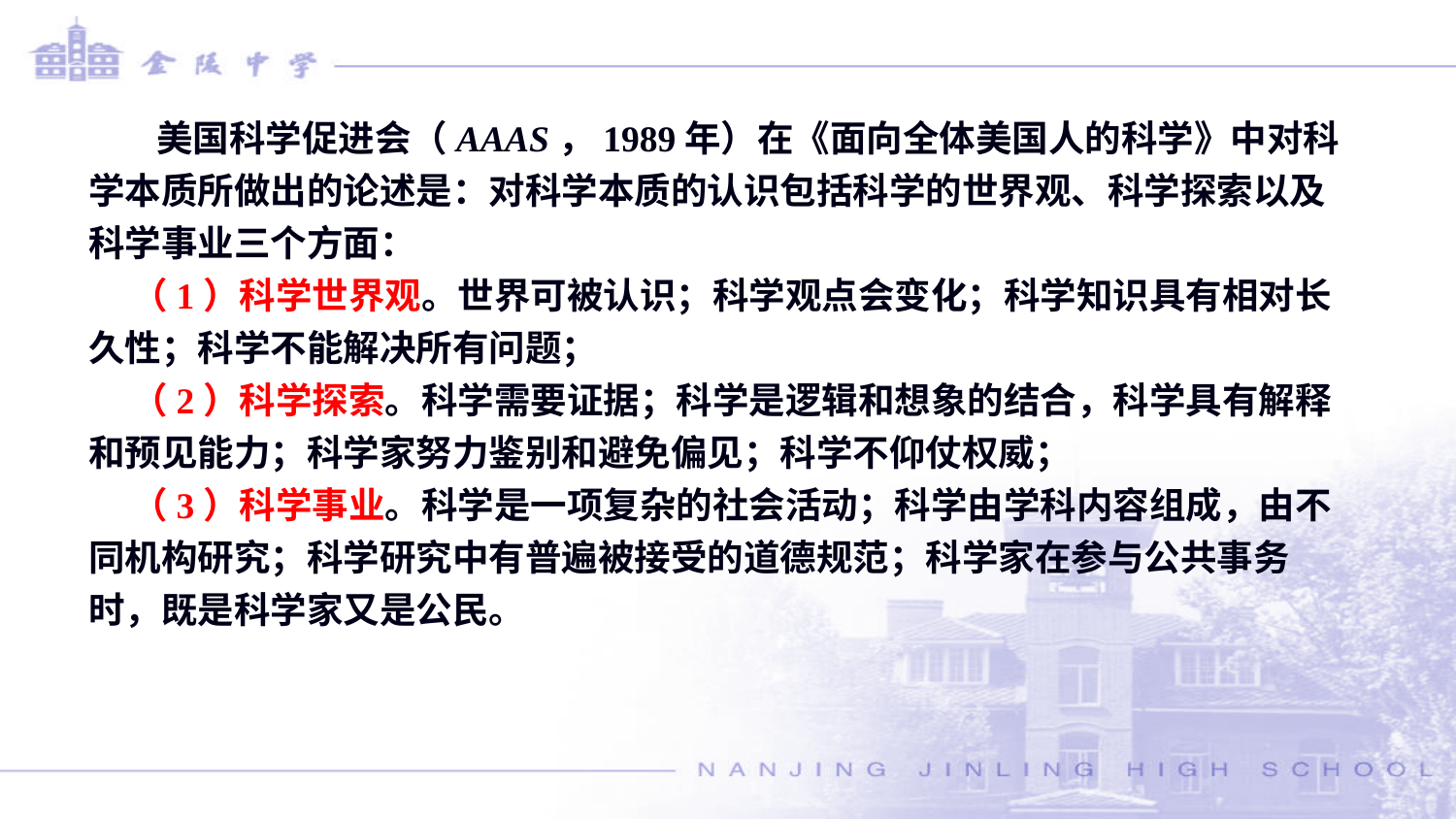

美国科学促进会（AAAS，1989年）在《面向全体美国人的科学》中对科学本质所做出的论述是：对科学本质的认识包括科学的世界观、科学探索以及科学事业三个方面：
（1）科学世界观。世界可被认识；科学观点会变化；科学知识具有相对长久性；科学不能解决所有问题；
（2）科学探索。科学需要证据；科学是逻辑和想象的结合，科学具有解释和预见能力；科学家努力鉴别和避免偏见；科学不仰仗权威；
（3）科学事业。科学是一项复杂的社会活动；科学由学科内容组成，由不同机构研究；科学研究中有普遍被接受的道德规范；科学家在参与公共事务时，既是科学家又是公民。